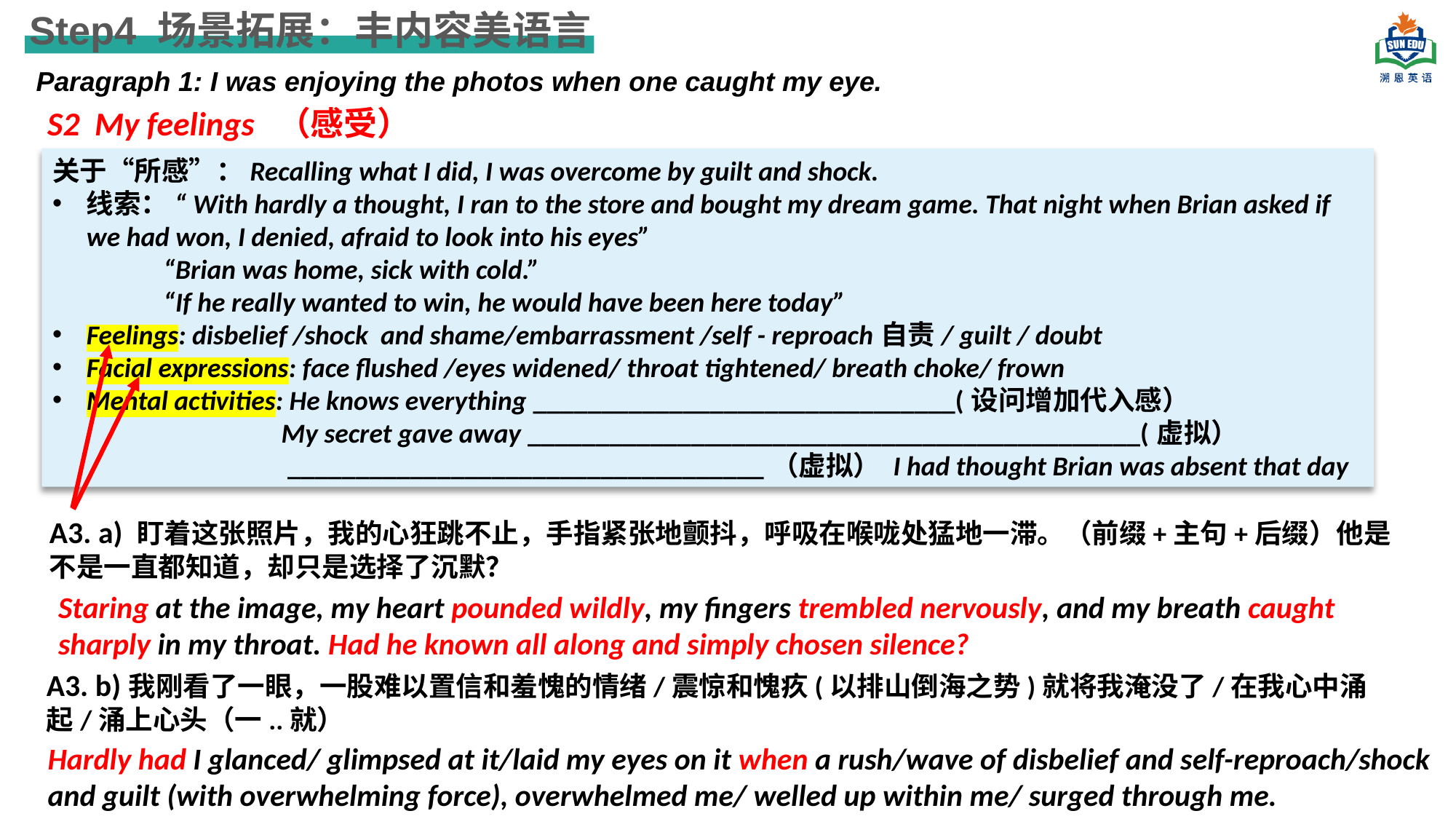

Step4 场景拓展：丰内容美语言

Paragraph 1: I was enjoying the photos when one caught my eye.
S2  My feelings  （感受）
关于“所感”：Recalling what I did, I was overcome by guilt and shock.
线索： “With hardly a thought, I ran to the store and bought my dream game. That night when Brian asked if we had won, I denied, afraid to look into his eyes”
                  “Brian was home, sick with cold.”
                  “If he really wanted to win, he would have been here today”
Feelings: disbelief /shock  and shame/embarrassment /self - reproach自责/ guilt / doubt
Facial expressions: face flushed /eyes widened/ throat tightened/ breath choke/ frown
Mental activities: He knows everything _______________________________(设问增加代入感）
                                     My secret gave away _____________________________________________(虚拟）
                                      ___________________________________（虚拟） I had thought Brian was absent that day
A3. a) 盯着这张照片，我的心狂跳不止，手指紧张地颤抖，呼吸在喉咙处猛地一滞。（前缀+主句+后缀）他是不是一直都知道，却只是选择了沉默？
Staring at the image, my heart pounded wildly, my fingers trembled nervously, and my breath caught sharply in my throat. Had he known all along and simply chosen silence?
A3. b)我刚看了一眼，一股难以置信和羞愧的情绪/震惊和愧疚(以排山倒海之势)就将我淹没了/在我心中涌起/涌上心头（一..就）
Hardly had I glanced/ glimpsed at it/laid my eyes on it when a rush/wave of disbelief and self-reproach/shock and guilt (with overwhelming force), overwhelmed me/ welled up within me/ surged through me.